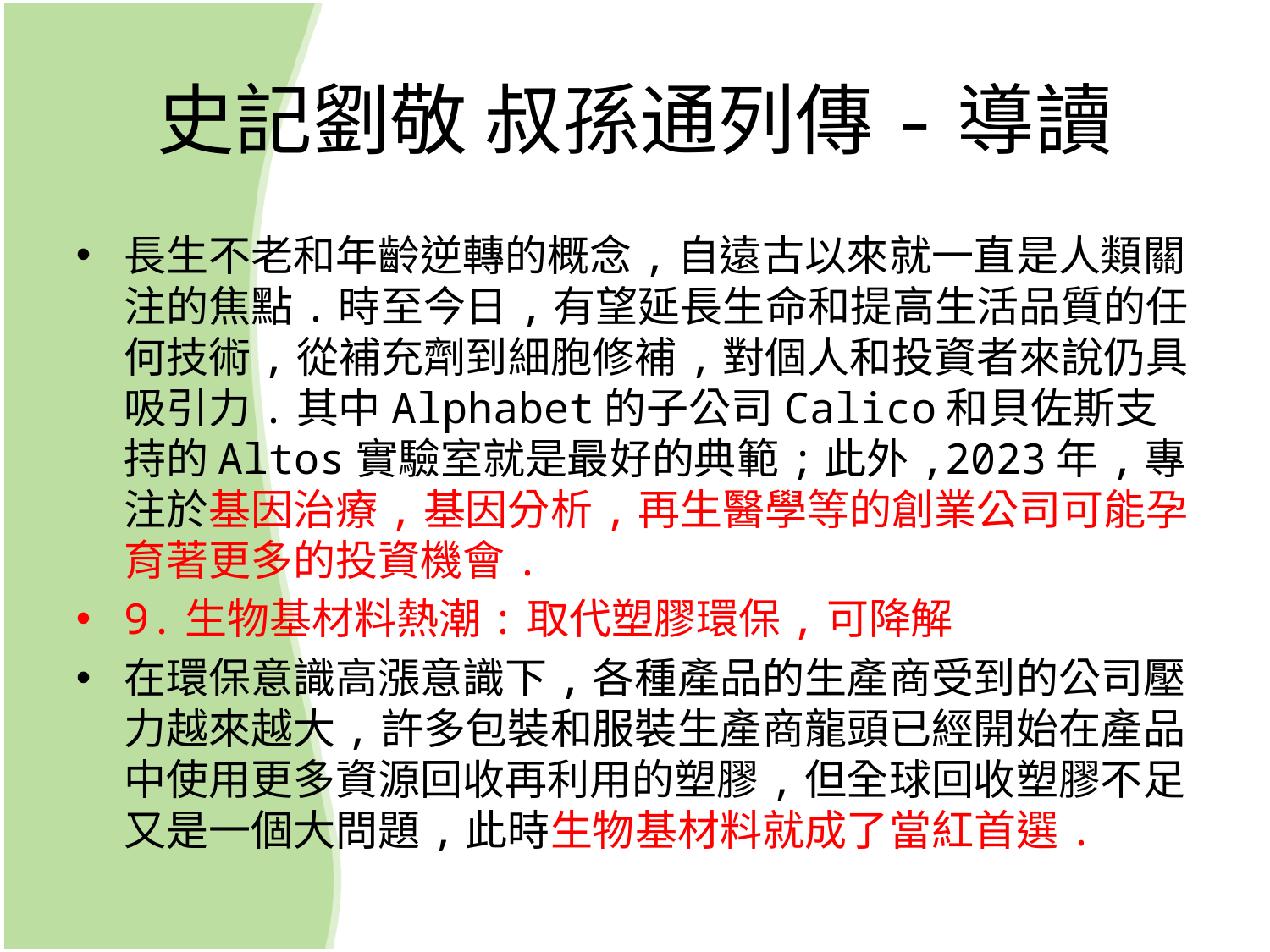

# 史記劉敬 叔孫通列傳-導讀
長生不老和年齡逆轉的概念,自遠古以來就一直是人類關注的焦點.時至今日,有望延長生命和提高生活品質的任何技術,從補充劑到細胞修補,對個人和投資者來說仍具吸引力.其中Alphabet的子公司Calico和貝佐斯支持的Altos實驗室就是最好的典範;此外,2023年,專注於基因治療,基因分析,再生醫學等的創業公司可能孕育著更多的投資機會.
9.生物基材料熱潮:取代塑膠環保,可降解
在環保意識高漲意識下,各種產品的生產商受到的公司壓力越來越大,許多包裝和服裝生產商龍頭已經開始在產品中使用更多資源回收再利用的塑膠,但全球回收塑膠不足又是一個大問題,此時生物基材料就成了當紅首選.